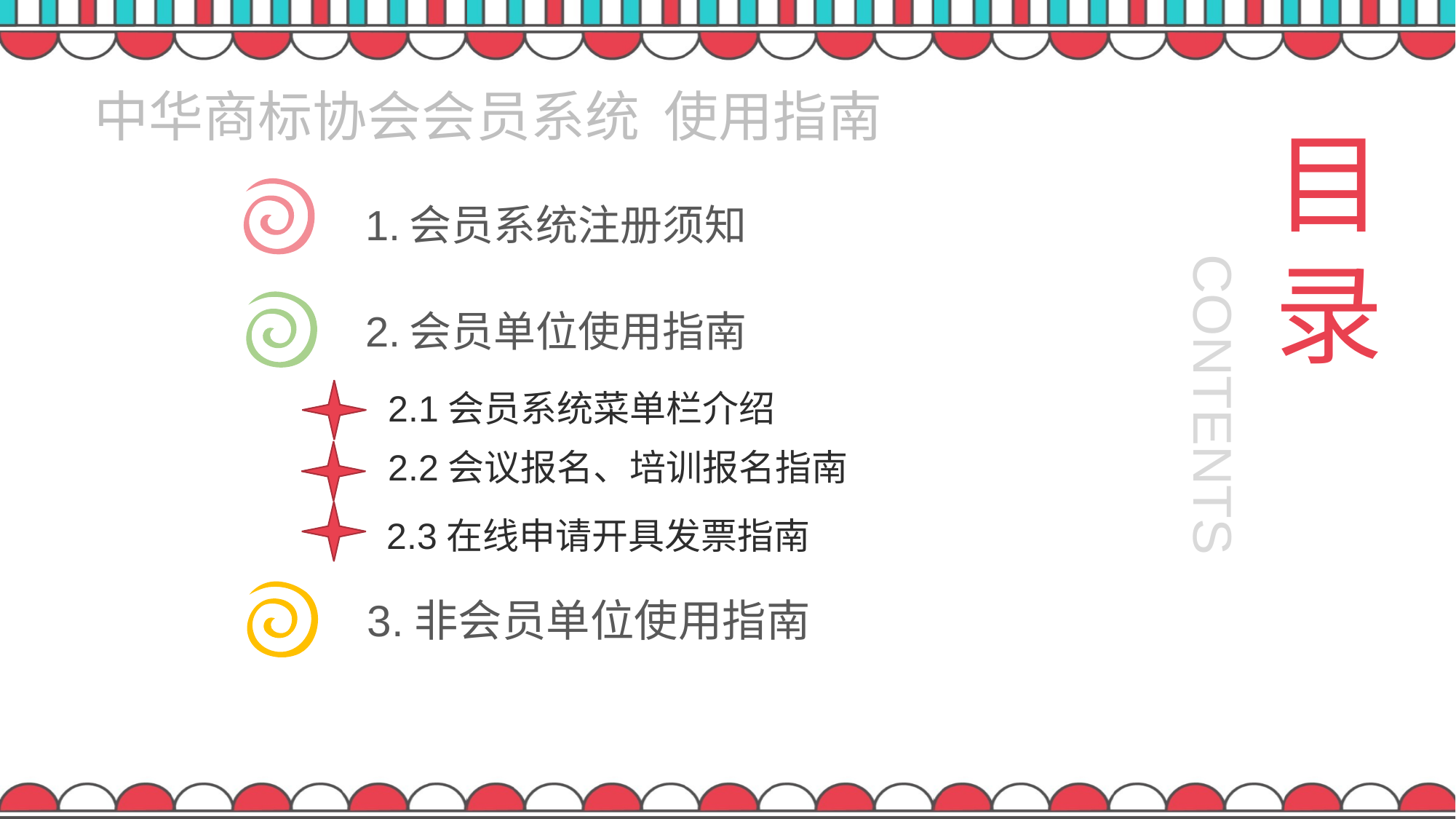

中华商标协会会员系统  使用指南
目录
1.会员系统注册须知

2.会员单位使用指南
2.2会议报名、培训报名指南
2.3在线申请开具发票指南

 3.非会员单位使用指南

2.1会员系统菜单栏介绍

CONTENTS